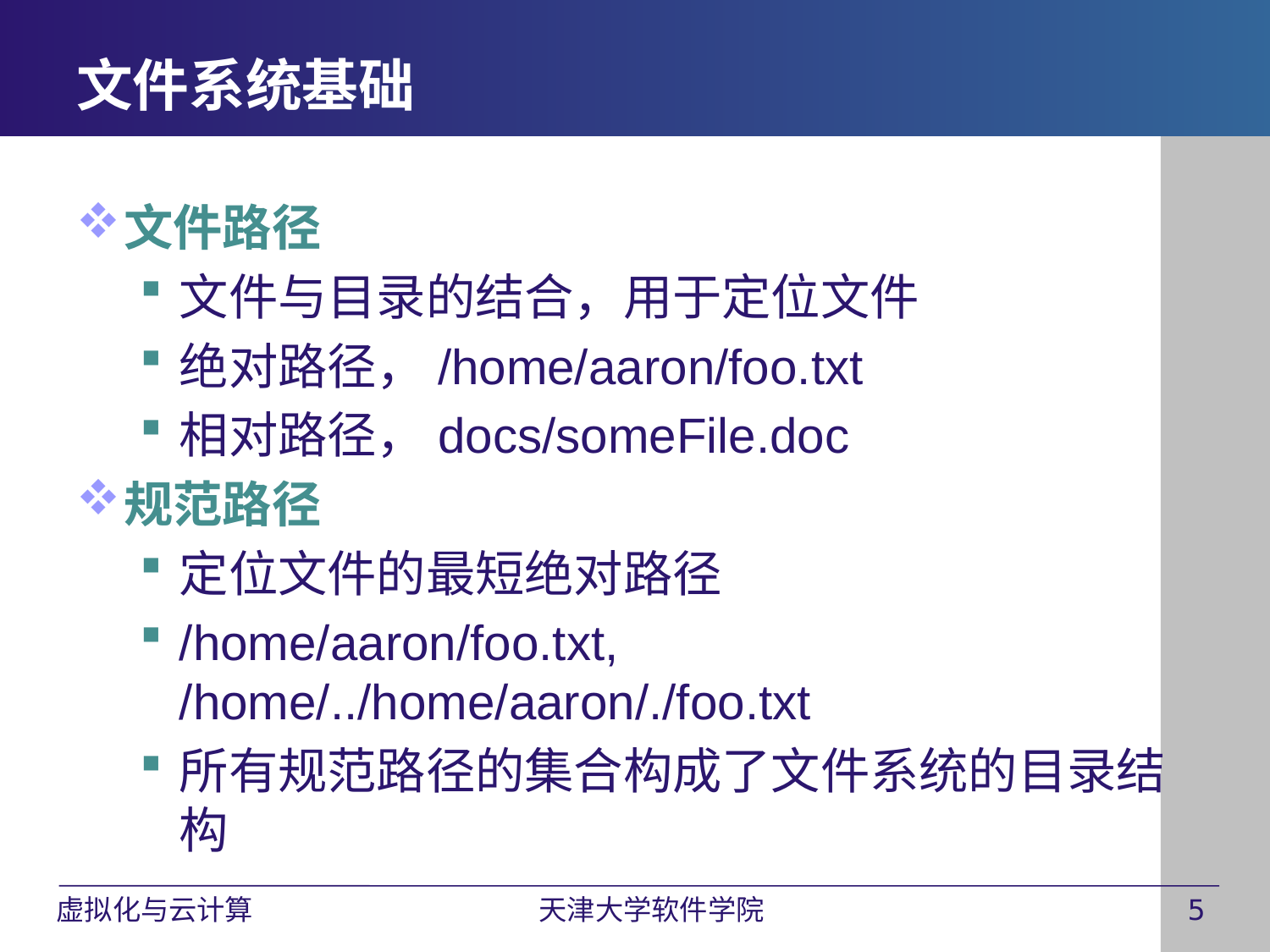

# 文件系统基础
文件路径
文件与目录的结合，用于定位文件
绝对路径，/home/aaron/foo.txt
相对路径，docs/someFile.doc
规范路径
定位文件的最短绝对路径
/home/aaron/foo.txt, /home/../home/aaron/./foo.txt
所有规范路径的集合构成了文件系统的目录结构